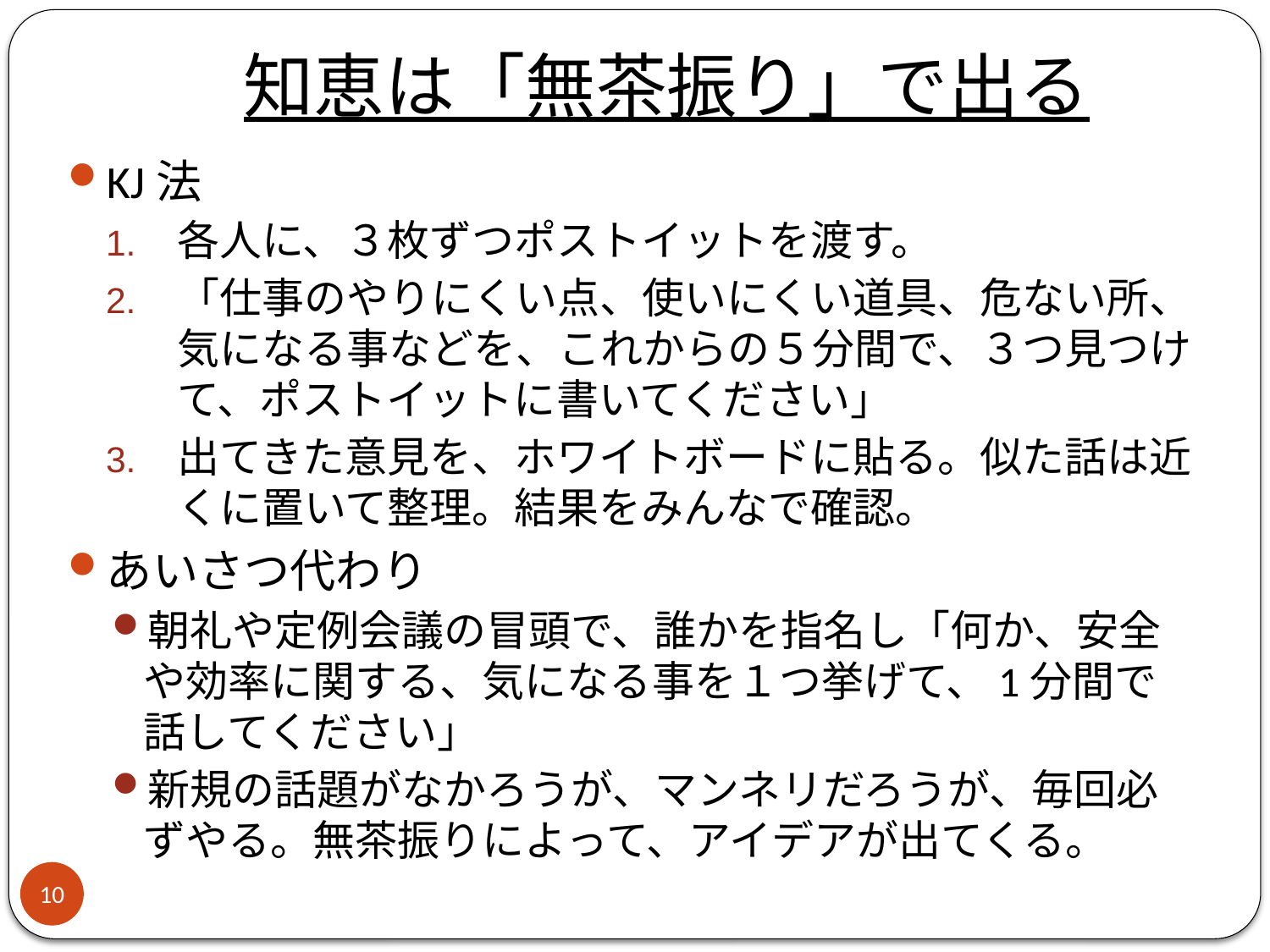

# 知恵は「無茶振り」で出る
KJ法
各人に、３枚ずつポストイットを渡す。
「仕事のやりにくい点、使いにくい道具、危ない所、気になる事などを、これからの５分間で、３つ見つけて、ポストイットに書いてください」
出てきた意見を、ホワイトボードに貼る。似た話は近くに置いて整理。結果をみんなで確認。
あいさつ代わり
朝礼や定例会議の冒頭で、誰かを指名し「何か、安全や効率に関する、気になる事を１つ挙げて、1分間で話してください」
新規の話題がなかろうが、マンネリだろうが、毎回必ずやる。無茶振りによって、アイデアが出てくる。
10